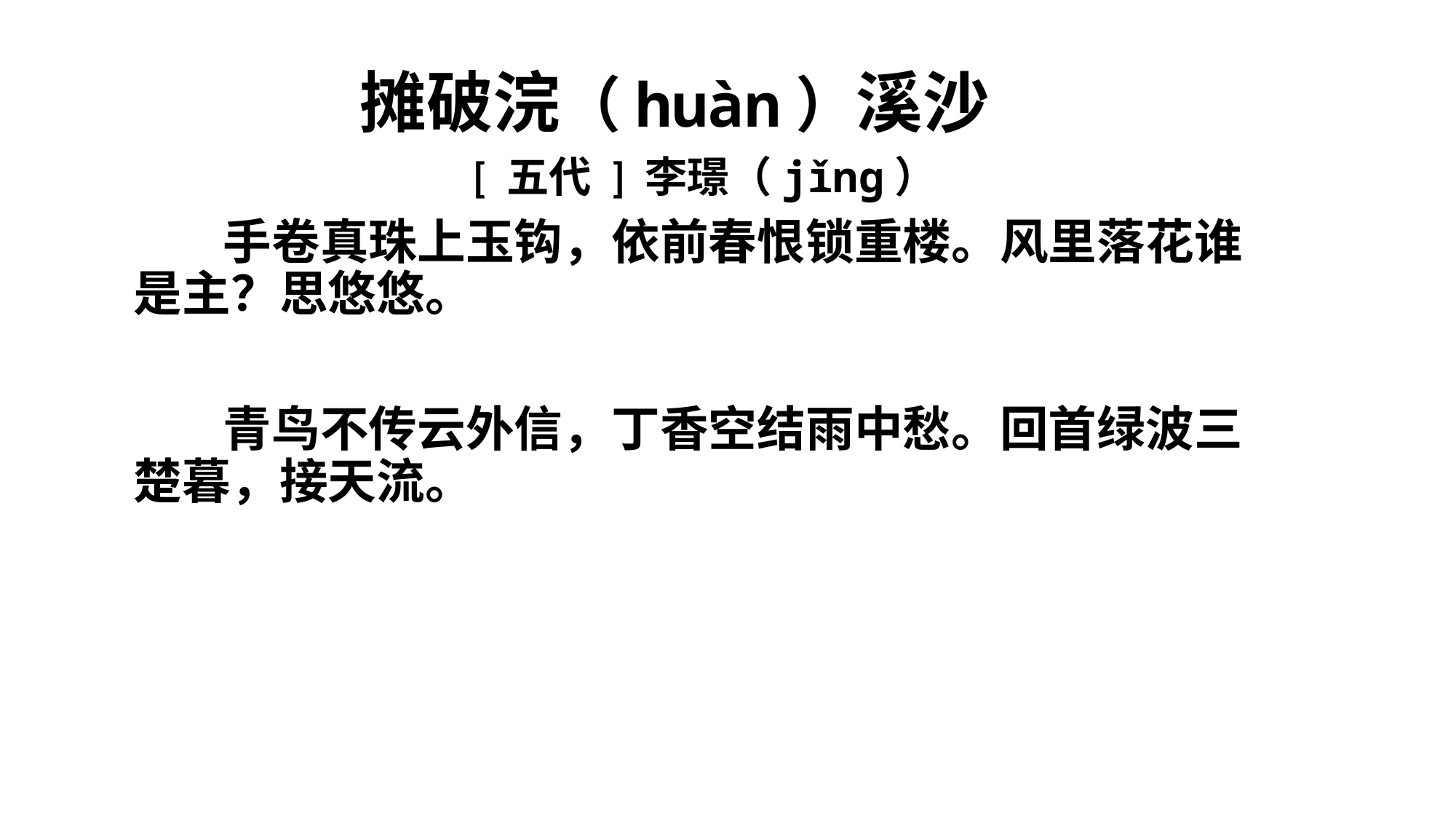

摊破浣（huàn）溪沙
[ 五代 ] 李璟（jǐng）
       手卷真珠上玉钩，依前春恨锁重楼。风里落花谁是主？思悠悠。

       青鸟不传云外信，丁香空结雨中愁。回首绿波三楚暮，接天流。